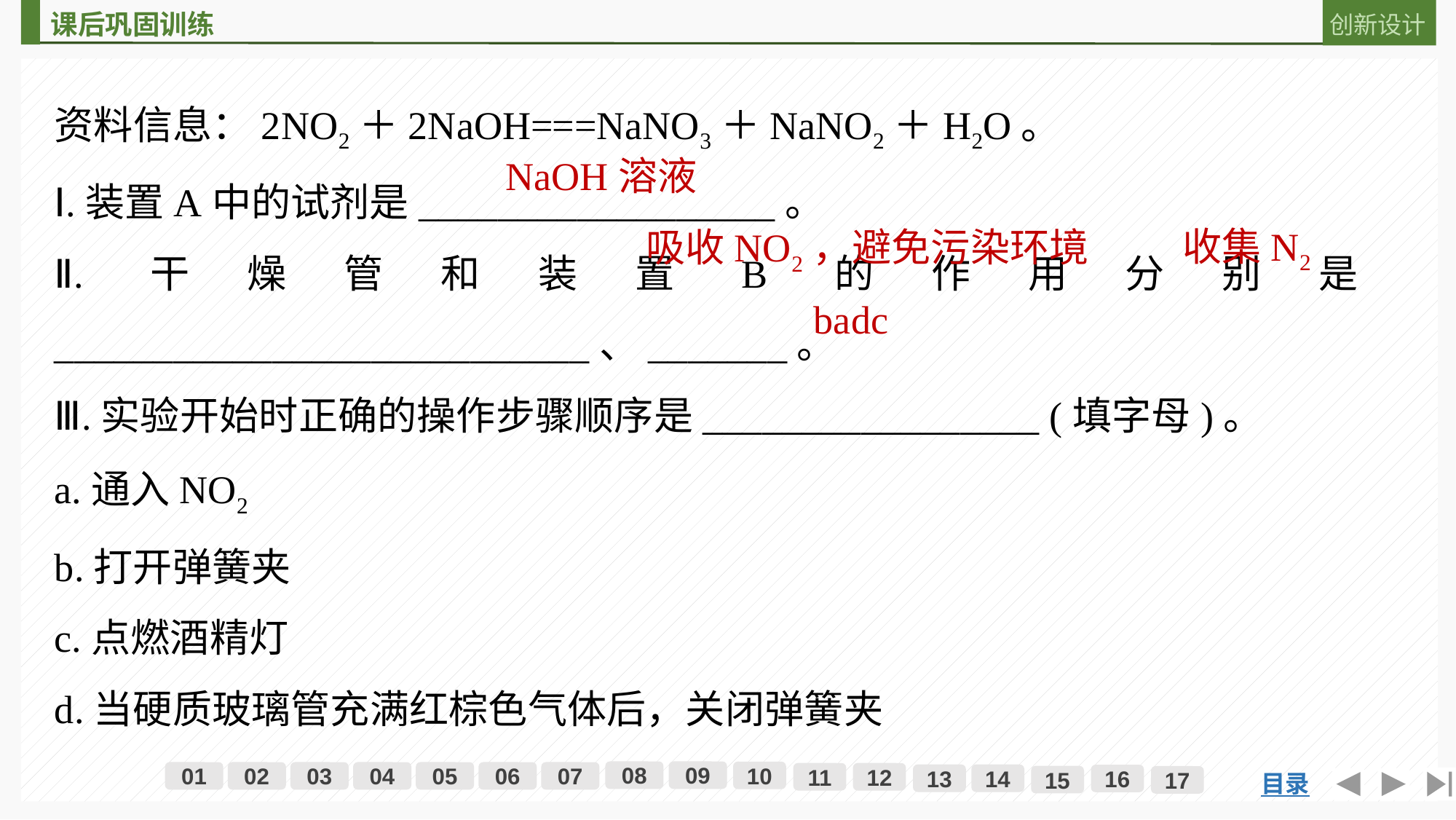

资料信息：2NO2＋2NaOH===NaNO3＋NaNO2＋H2O。
Ⅰ.装置A中的试剂是__________________。
Ⅱ.干燥管和装置B的作用分别是___________________________、_______。
Ⅲ.实验开始时正确的操作步骤顺序是_________________ (填字母)。
a.通入NO2
b.打开弹簧夹
c.点燃酒精灯
d.当硬质玻璃管充满红棕色气体后，关闭弹簧夹
NaOH溶液
收集N2
吸收NO2，避免污染环境
badc